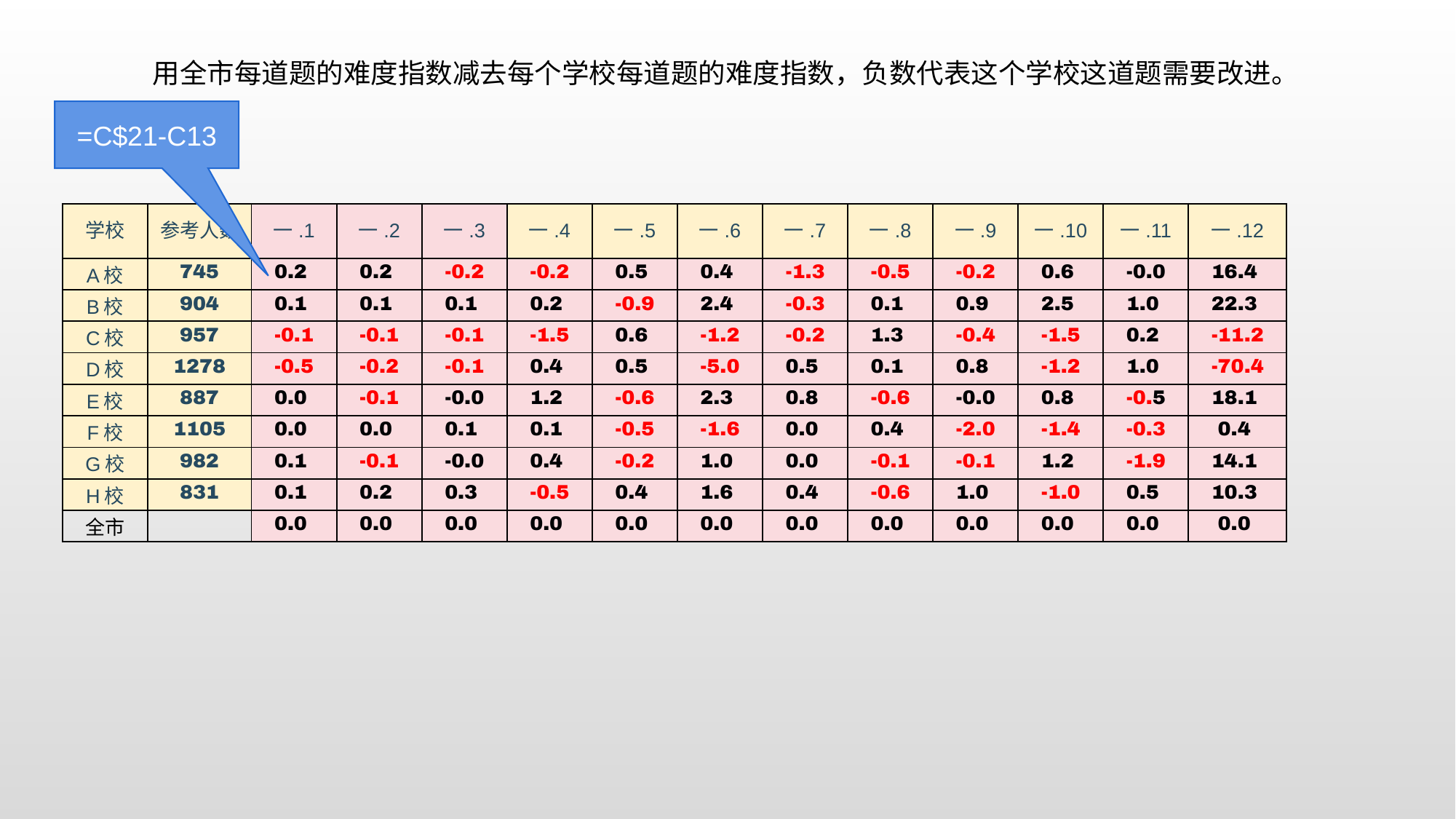

用全市每道题的难度指数减去每个学校每道题的难度指数，负数代表这个学校这道题需要改进。
=C$21-C13
| 学校 | 参考人数 | 一.1 | 一.2 | 一.3 | 一.4 | 一.5 | 一.6 | 一.7 | 一.8 | 一.9 | 一.10 | 一.11 | 一.12 |
| --- | --- | --- | --- | --- | --- | --- | --- | --- | --- | --- | --- | --- | --- |
| A校 | 745 | 0.2 | 0.2 | -0.2 | -0.2 | 0.5 | 0.4 | -1.3 | -0.5 | -0.2 | 0.6 | -0.0 | 16.4 |
| B校 | 904 | 0.1 | 0.1 | 0.1 | 0.2 | -0.9 | 2.4 | -0.3 | 0.1 | 0.9 | 2.5 | 1.0 | 22.3 |
| C校 | 957 | -0.1 | -0.1 | -0.1 | -1.5 | 0.6 | -1.2 | -0.2 | 1.3 | -0.4 | -1.5 | 0.2 | -11.2 |
| D校 | 1278 | -0.5 | -0.2 | -0.1 | 0.4 | 0.5 | -5.0 | 0.5 | 0.1 | 0.8 | -1.2 | 1.0 | -70.4 |
| E校 | 887 | 0.0 | -0.1 | -0.0 | 1.2 | -0.6 | 2.3 | 0.8 | -0.6 | -0.0 | 0.8 | -0.5 | 18.1 |
| F校 | 1105 | 0.0 | 0.0 | 0.1 | 0.1 | -0.5 | -1.6 | 0.0 | 0.4 | -2.0 | -1.4 | -0.3 | 0.4 |
| G校 | 982 | 0.1 | -0.1 | -0.0 | 0.4 | -0.2 | 1.0 | 0.0 | -0.1 | -0.1 | 1.2 | -1.9 | 14.1 |
| H校 | 831 | 0.1 | 0.2 | 0.3 | -0.5 | 0.4 | 1.6 | 0.4 | -0.6 | 1.0 | -1.0 | 0.5 | 10.3 |
| 全市 |  | 0.0 | 0.0 | 0.0 | 0.0 | 0.0 | 0.0 | 0.0 | 0.0 | 0.0 | 0.0 | 0.0 | 0.0 |